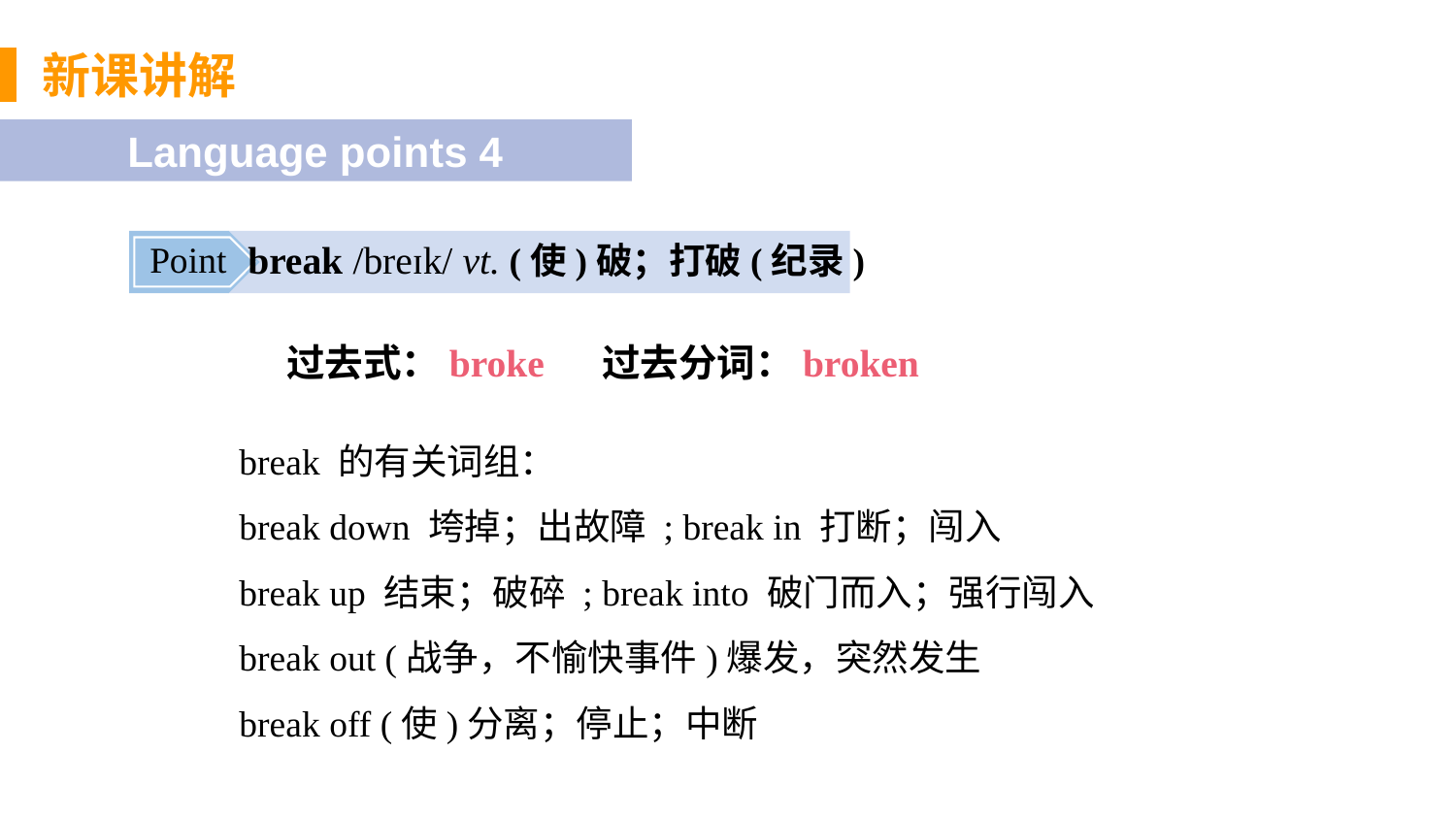

新课讲解

Language points 4
break /breɪk/ vt. (使)破；打破(纪录)

Point

过去式：broke     过去分词：broken
break 的有关词组：
break down 垮掉；出故障 ; break in 打断；闯入
break up 结束；破碎 ; break into 破门而入；强行闯入
break out (战争，不愉快事件)爆发，突然发生
break off (使)分离；停止；中断